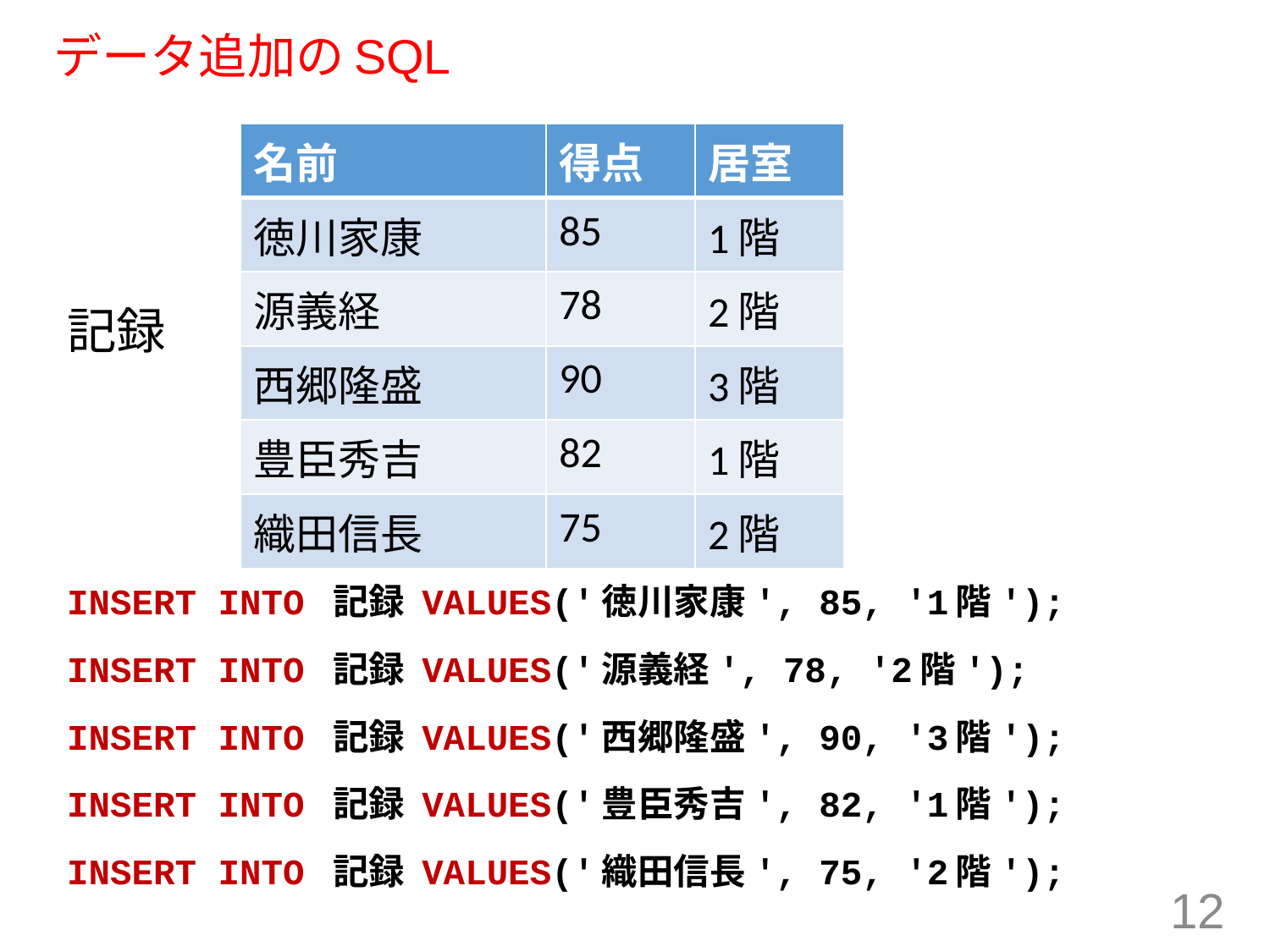

# データ追加のSQL
| 名前 | 得点 | 居室 |
| --- | --- | --- |
| 徳川家康 | 85 | 1階 |
| 源義経 | 78 | 2階 |
| 西郷隆盛 | 90 | 3階 |
| 豊臣秀吉 | 82 | 1階 |
| 織田信長 | 75 | 2階 |
記録
INSERT INTO 記録 VALUES('徳川家康', 85, '1階');
INSERT INTO 記録 VALUES('源義経', 78, '2階');
INSERT INTO 記録 VALUES('西郷隆盛', 90, '3階');
INSERT INTO 記録 VALUES('豊臣秀吉', 82, '1階');
INSERT INTO 記録 VALUES('織田信長', 75, '2階');

12